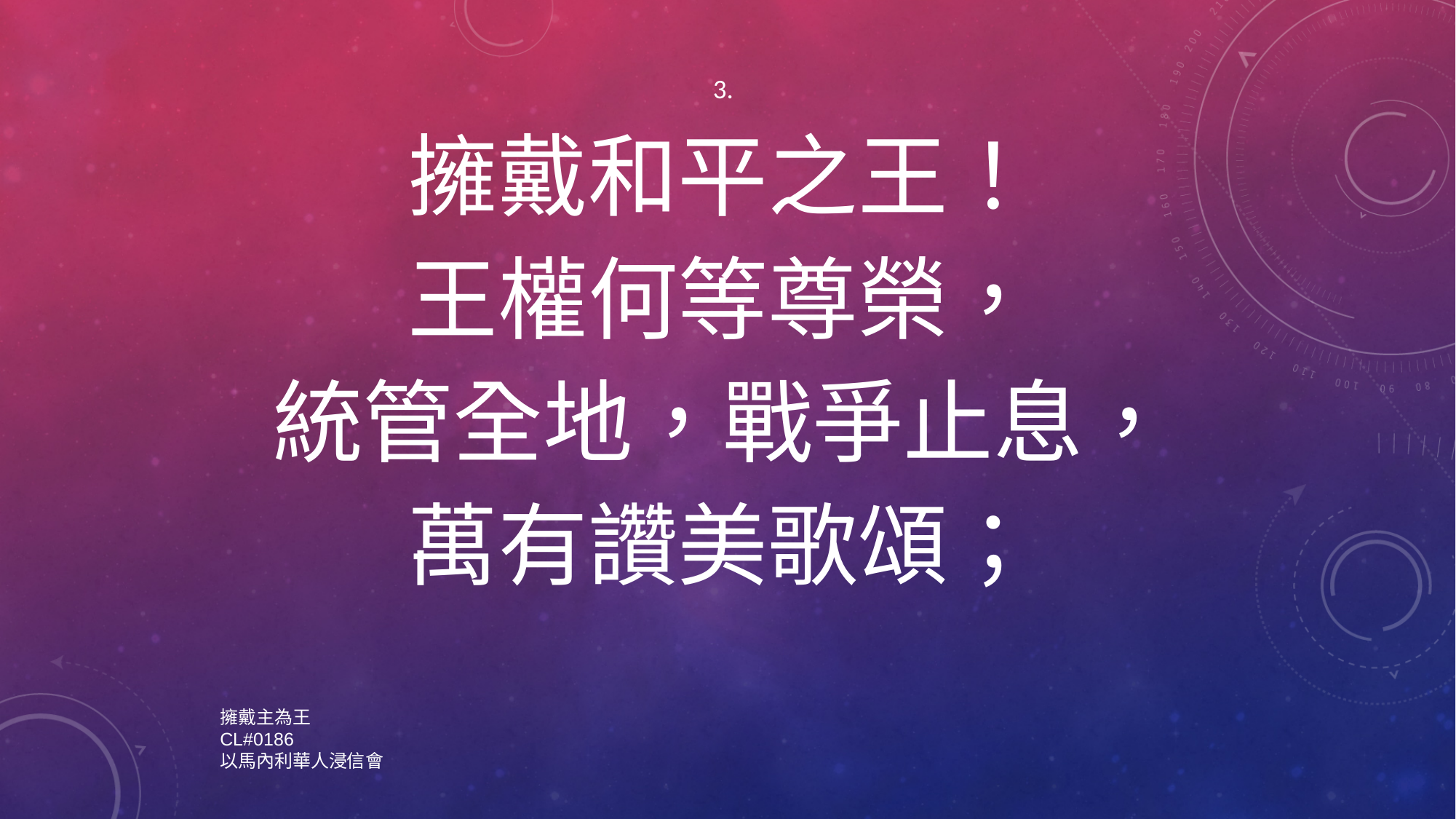

3.
擁戴和平之王！
王權何等尊榮，
統管全地，戰爭止息，
萬有讚美歌頌；
擁戴主為王
CL#0186
以馬內利華人浸信會